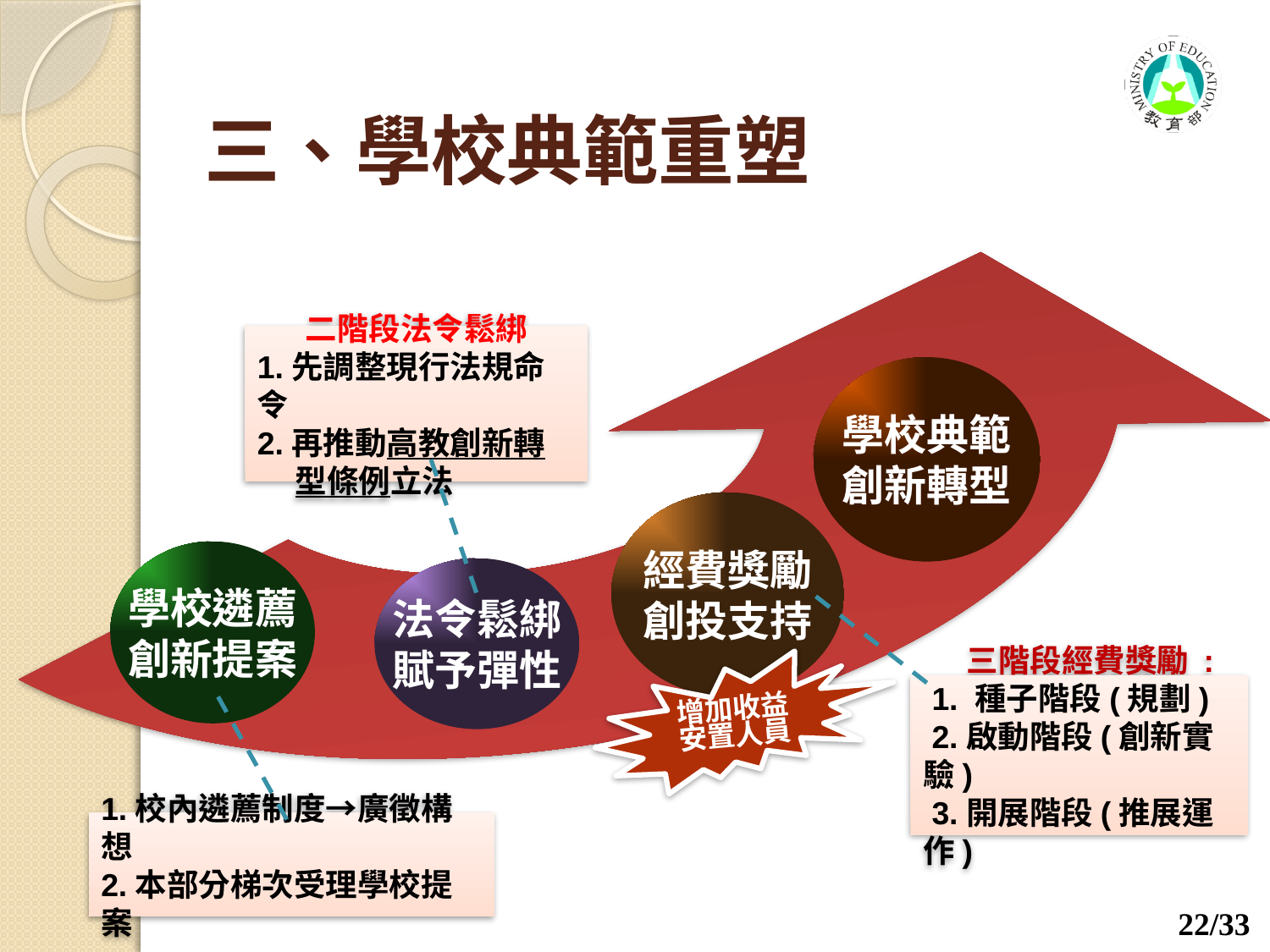

# 三、學校典範重塑

二階段法令鬆綁
1.先調整現行法規命令
2.再推動高教創新轉型條例立法
學校典範
創新轉型
經費獎勵
創投支持
學校遴薦
創新提案
法令鬆綁
賦予彈性
增加收益
安置人員
     三階段經費獎勵 :
 1. 種子階段(規劃)
 2.啟動階段(創新實驗)
 3.開展階段(推展運作)
1.校內遴薦制度→廣徵構想
2.本部分梯次受理學校提案